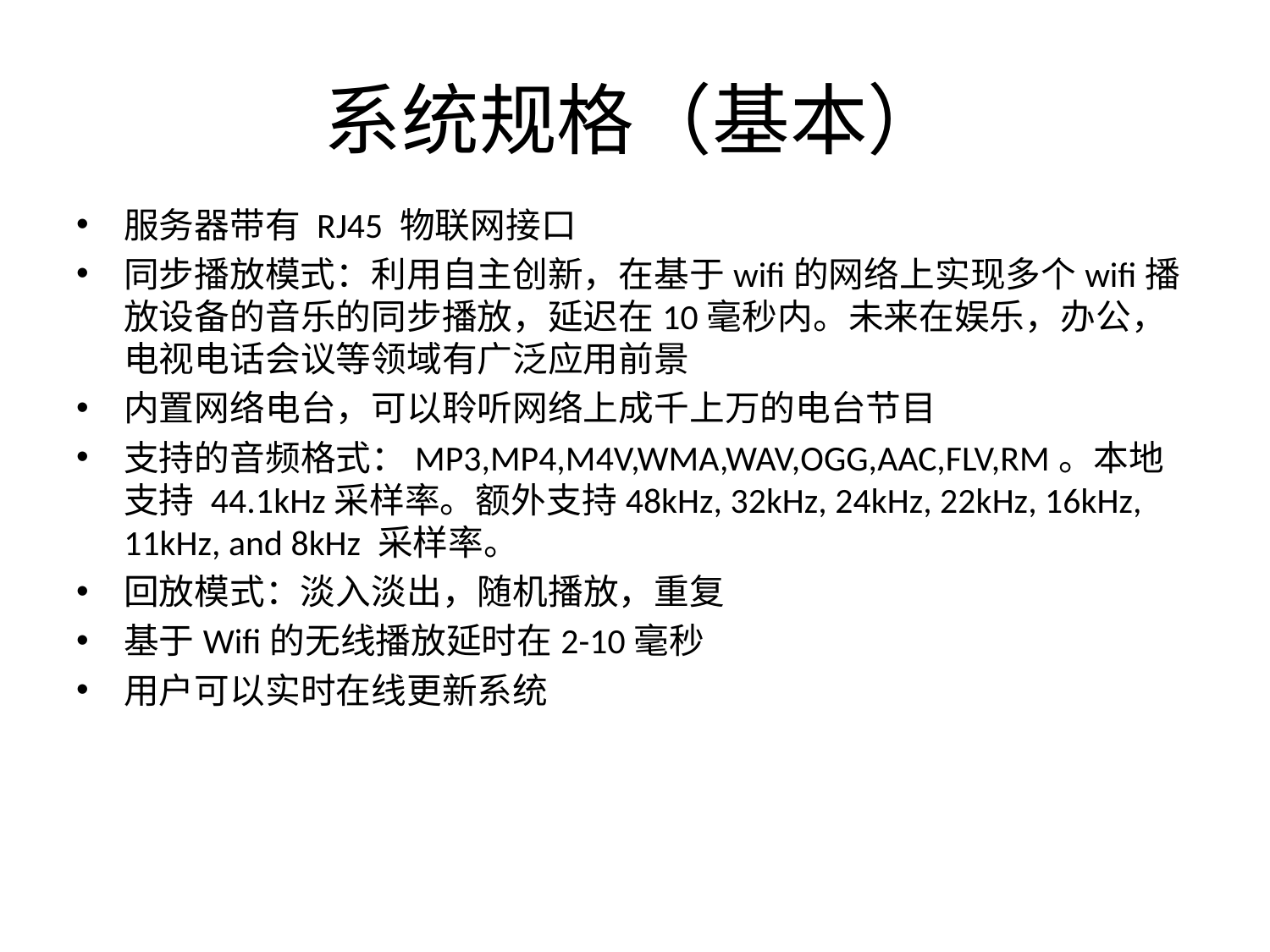

# 系统规格（基本）
服务器带有 RJ45 物联网接口
同步播放模式：利用自主创新，在基于wifi的网络上实现多个wifi播放设备的音乐的同步播放，延迟在10毫秒内。未来在娱乐，办公，电视电话会议等领域有广泛应用前景
内置网络电台，可以聆听网络上成千上万的电台节目
支持的音频格式：MP3,MP4,M4V,WMA,WAV,OGG,AAC,FLV,RM。本地支持 44.1kHz采样率。额外支持48kHz, 32kHz, 24kHz, 22kHz, 16kHz, 11kHz, and 8kHz 采样率。
回放模式：淡入淡出，随机播放，重复
基于Wifi的无线播放延时在2-10毫秒
用户可以实时在线更新系统